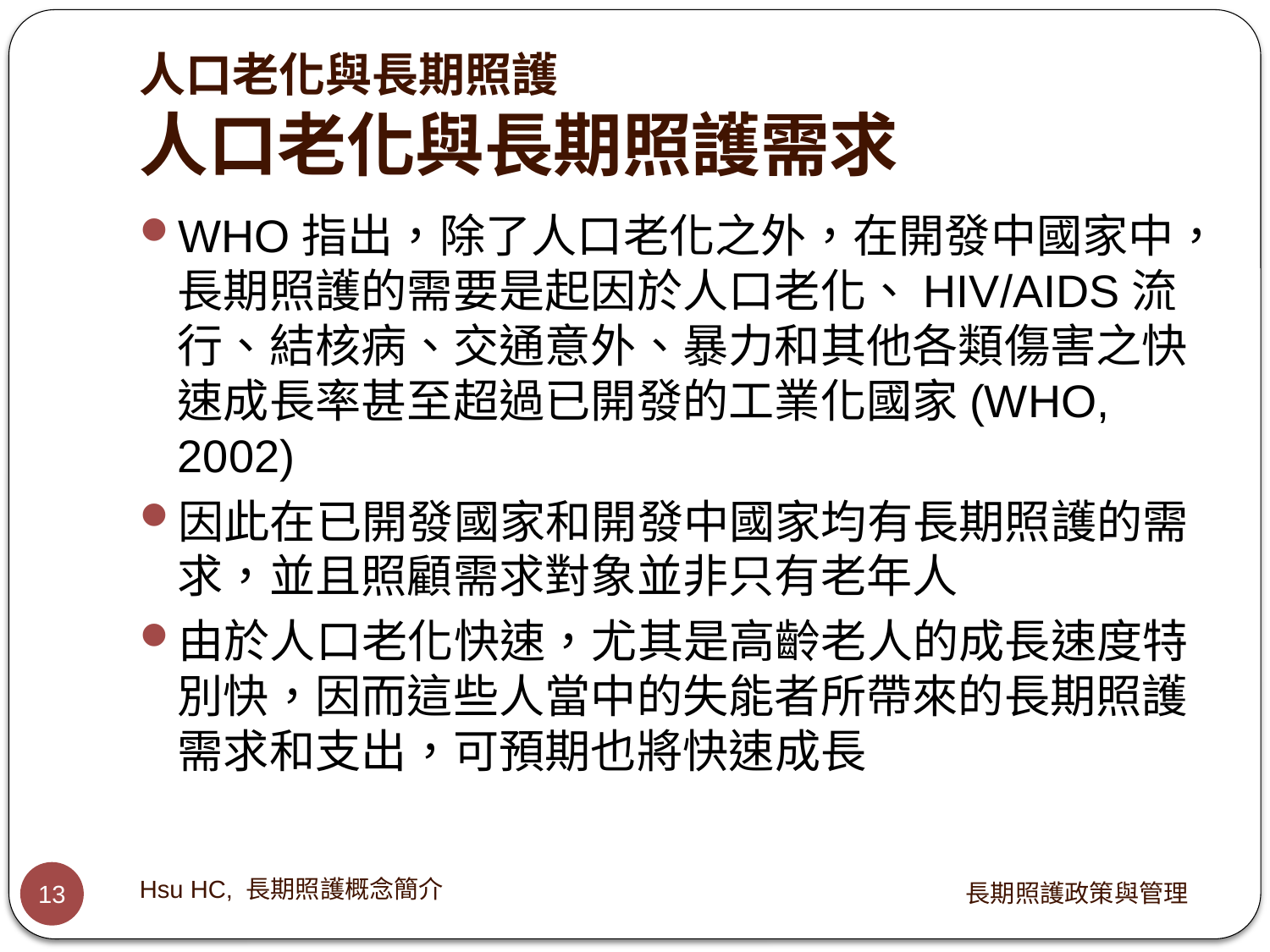

# 人口老化與長期照護 人口老化與長期照護需求
WHO指出，除了人口老化之外，在開發中國家中，長期照護的需要是起因於人口老化、HIV/AIDS流行、結核病、交通意外、暴力和其他各類傷害之快速成長率甚至超過已開發的工業化國家(WHO, 2002)
因此在已開發國家和開發中國家均有長期照護的需求，並且照顧需求對象並非只有老年人
由於人口老化快速，尤其是高齡老人的成長速度特別快，因而這些人當中的失能者所帶來的長期照護需求和支出，可預期也將快速成長

Hsu HC, 長期照護概念簡介
長期照護政策與管理
13